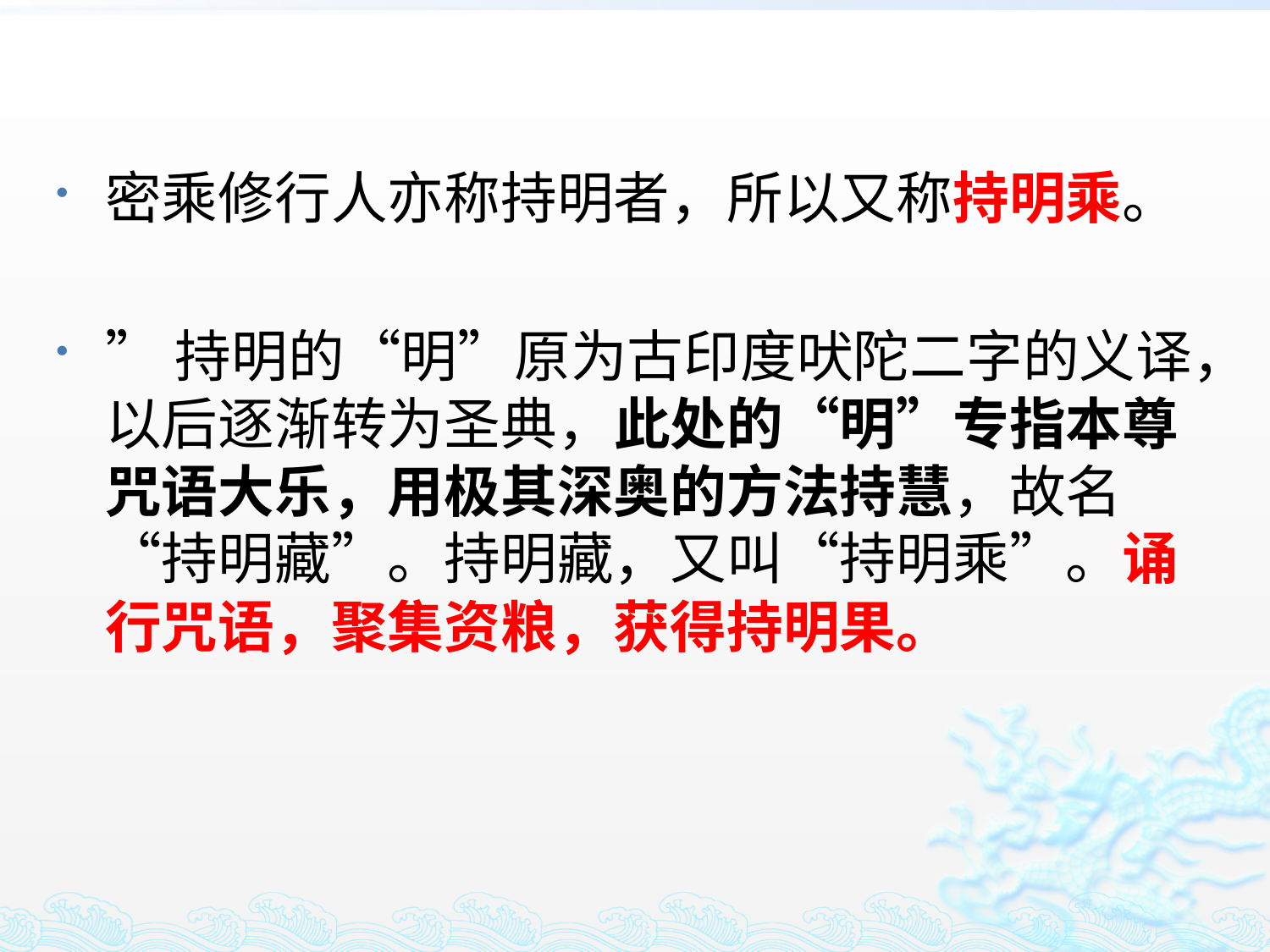

密乘修行人亦称持明者，所以又称持明乘。

”持明的“明”原为古印度吠陀二字的义译，以后逐渐转为圣典，此处的“明”专指本尊咒语大乐，用极其深奥的方法持慧，故名“持明藏”。持明藏，又叫“持明乘”。诵行咒语，聚集资粮，获得持明果。